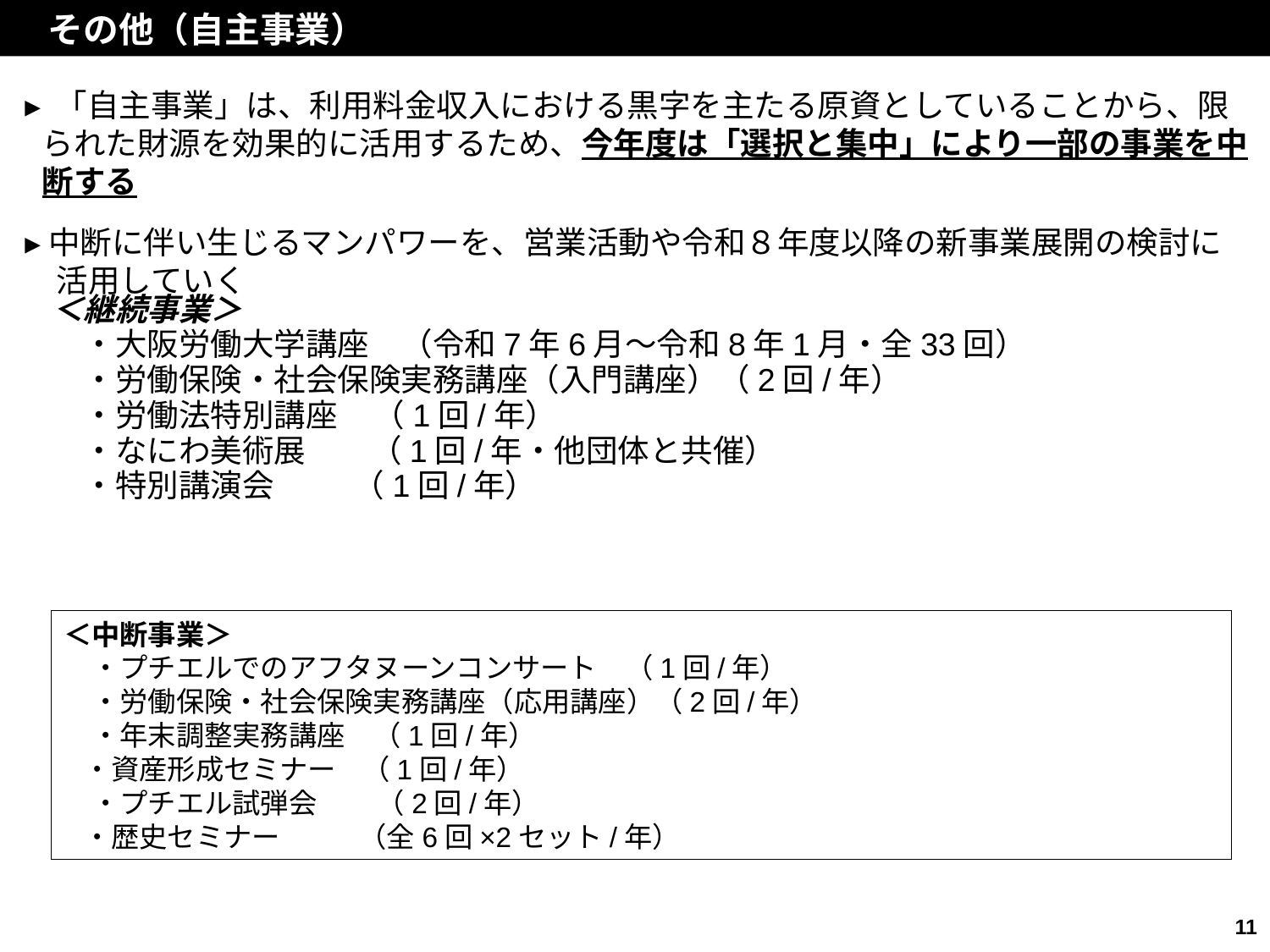

その他（自主事業）

▸ 「自主事業」は、利用料金収入における黒字を主たる原資としていることから、限られた財源を効果的に活用するため、今年度は「選択と集中」により一部の事業を中断する

▸中断に伴い生じるマンパワーを、営業活動や令和８年度以降の新事業展開の検討に
　活用していく

＜継続事業＞
　・大阪労働大学講座　（令和7年6月～令和8年1月・全33回）
　・労働保険・社会保険実務講座（入門講座）（2回/年）
　・労働法特別講座     （1回/年）
　・なにわ美術展         （1回/年・他団体と共催）
　・特別講演会           （1回/年）
＜中断事業＞
　・プチエルでのアフタヌーンコンサート　（1回/年）
　・労働保険・社会保険実務講座（応用講座）（2回/年）
　・年末調整実務講座　（1回/年）
  ・資産形成セミナー    （1回/年）
　・プチエル試弾会　     （2回/年）
  ・歴史セミナー　        （全6回×2セット/年）
11